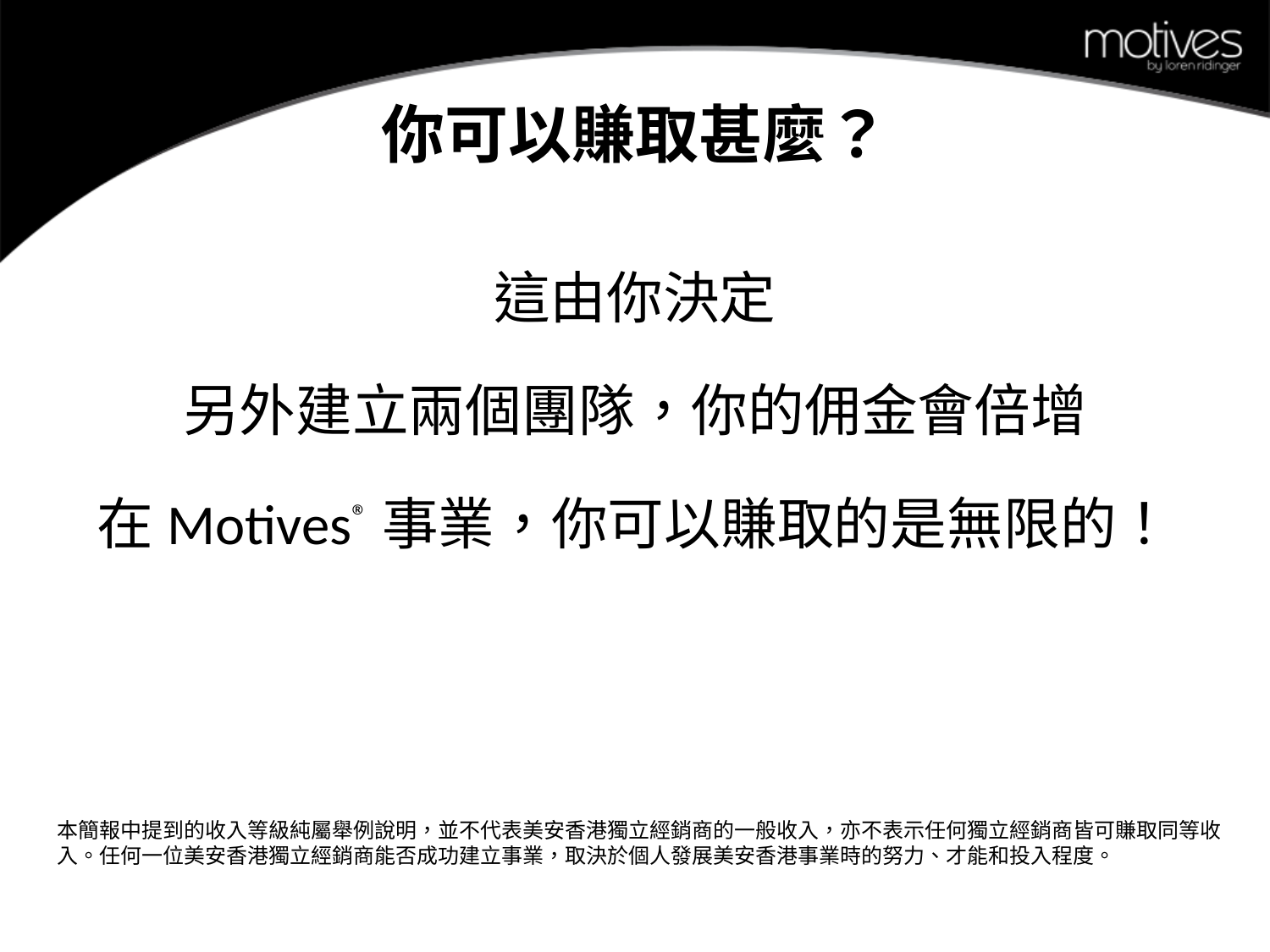

# 你可以賺取甚麼？
這由你決定
另外建立兩個團隊，你的佣金會倍增
在Motives®事業，你可以賺取的是無限的！
本簡報中提到的收入等級純屬舉例說明，並不代表美安香港獨立經銷商的一般收入，亦不表示任何獨立經銷商皆可賺取同等收入。任何一位美安香港獨立經銷商能否成功建立事業，取決於個人發展美安香港事業時的努力、才能和投入程度。